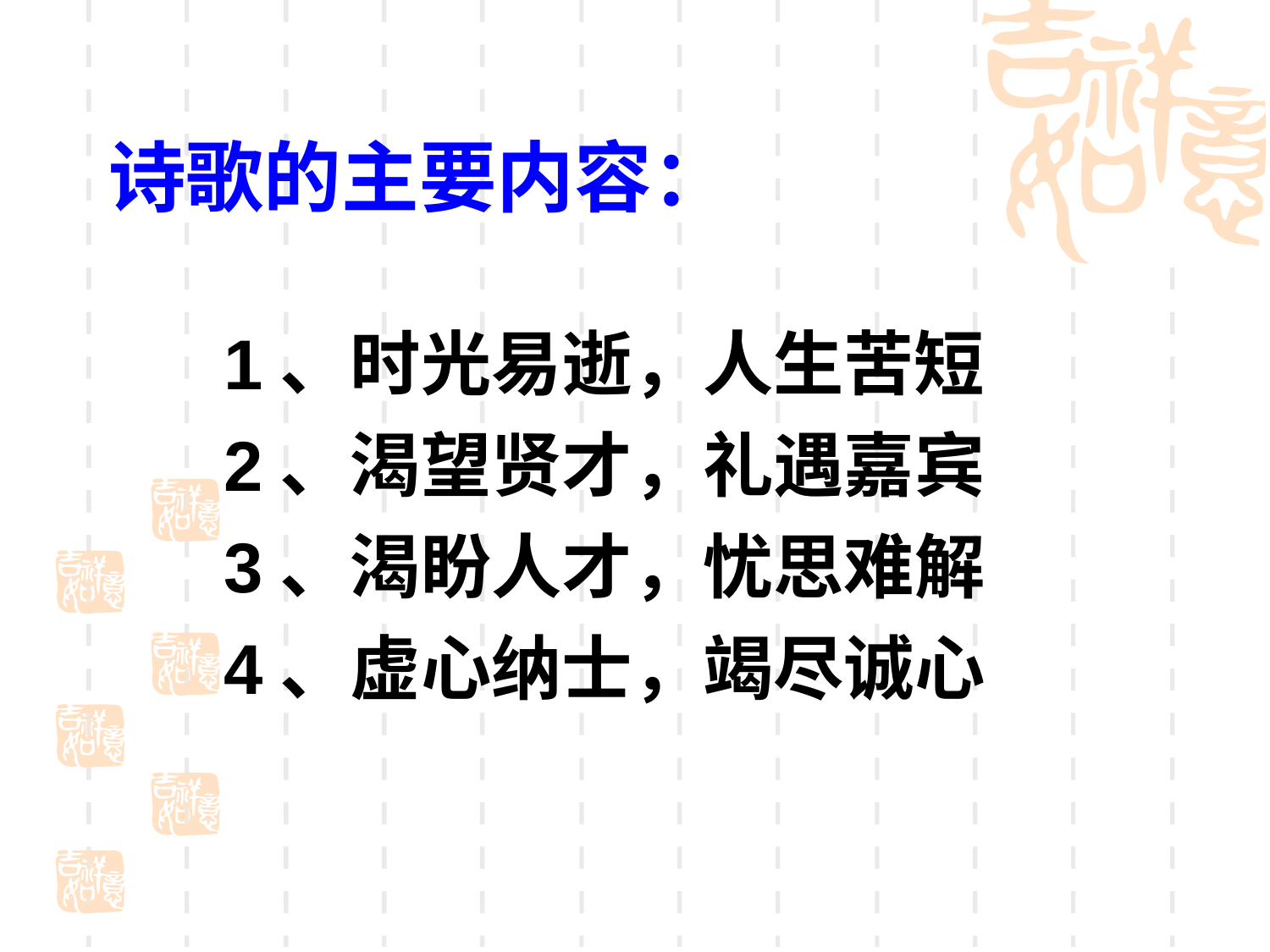

诗歌的主要内容：
1、时光易逝，人生苦短
2、渴望贤才，礼遇嘉宾
3、渴盼人才，忧思难解
4、虚心纳士，竭尽诚心